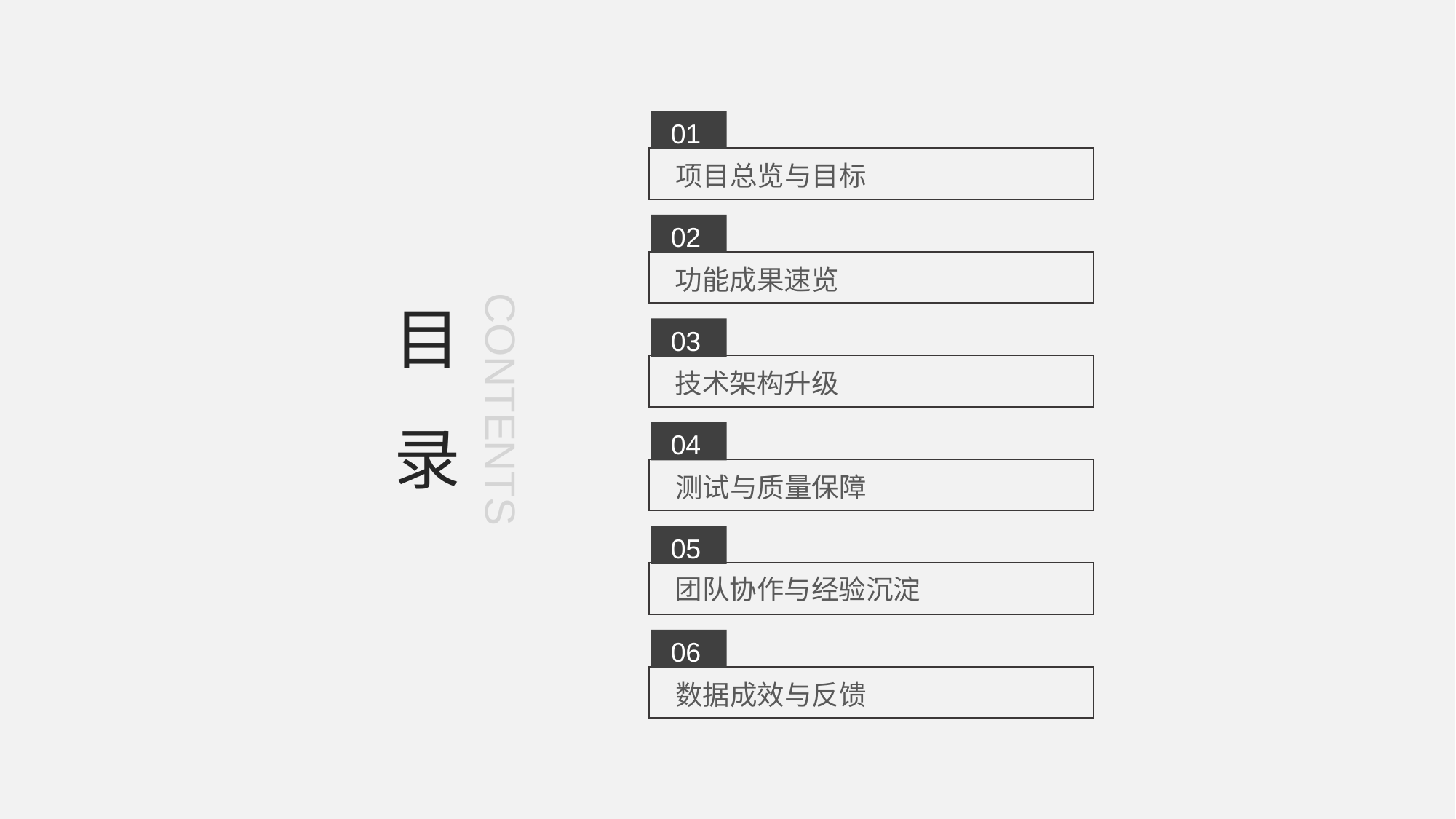

01

项目总览与目标

02
CONTENTS
目录

功能成果速览

03

技术架构升级

04

测试与质量保障

05

团队协作与经验沉淀

06

数据成效与反馈